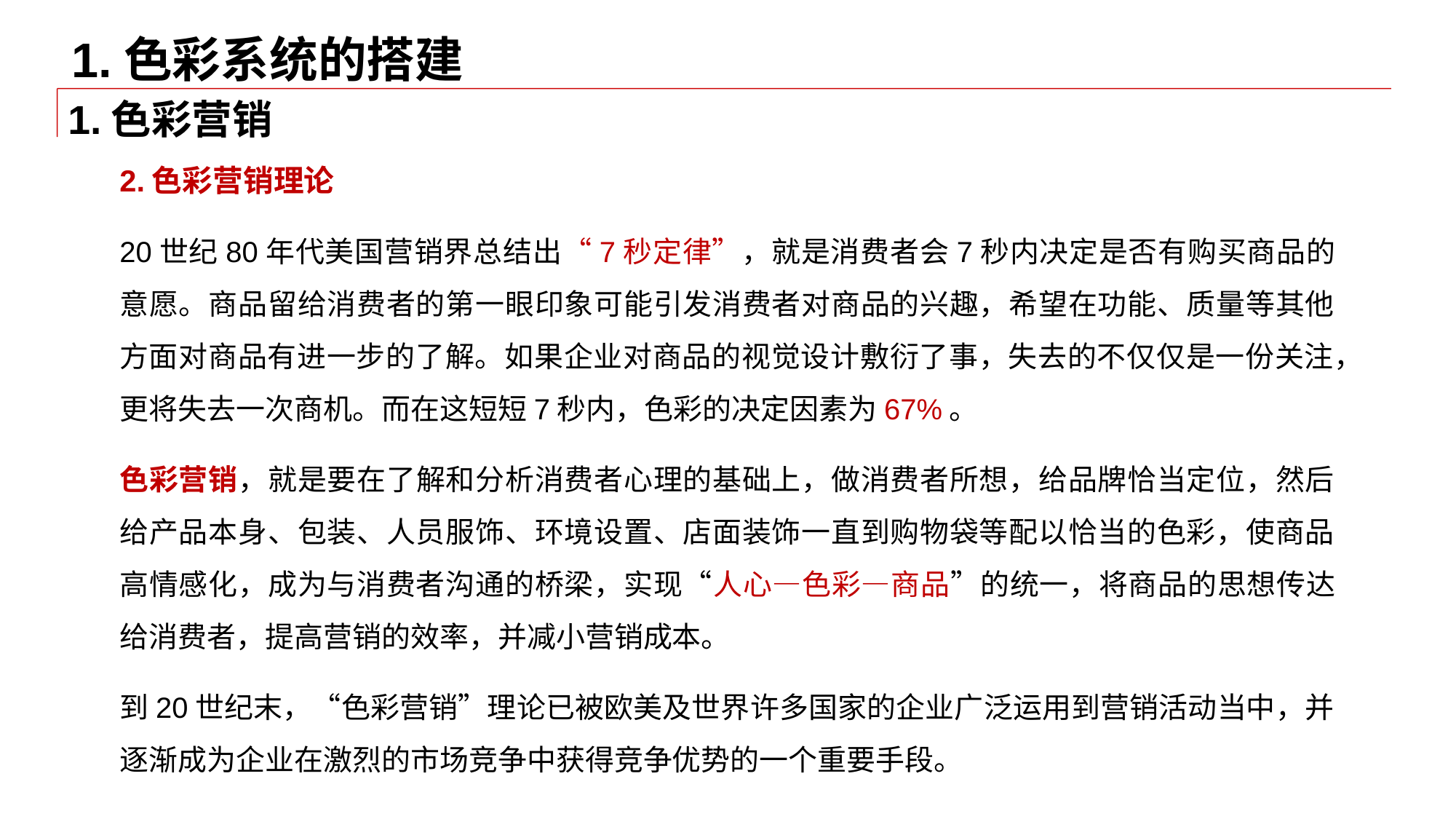

1.色彩系统的搭建
1.色彩营销

2.色彩营销理论
20世纪80年代美国营销界总结出“7秒定律”，就是消费者会7秒内决定是否有购买商品的意愿。商品留给消费者的第一眼印象可能引发消费者对商品的兴趣，希望在功能、质量等其他方面对商品有进一步的了解。如果企业对商品的视觉设计敷衍了事，失去的不仅仅是一份关注，更将失去一次商机。而在这短短7秒内，色彩的决定因素为67%。
色彩营销，就是要在了解和分析消费者心理的基础上，做消费者所想，给品牌恰当定位，然后给产品本身、包装、人员服饰、环境设置、店面装饰一直到购物袋等配以恰当的色彩，使商品高情感化，成为与消费者沟通的桥梁，实现“人心—色彩—商品”的统一，将商品的思想传达给消费者，提高营销的效率，并减小营销成本。
到20世纪末，“色彩营销”理论已被欧美及世界许多国家的企业广泛运用到营销活动当中，并逐渐成为企业在激烈的市场竞争中获得竞争优势的一个重要手段。